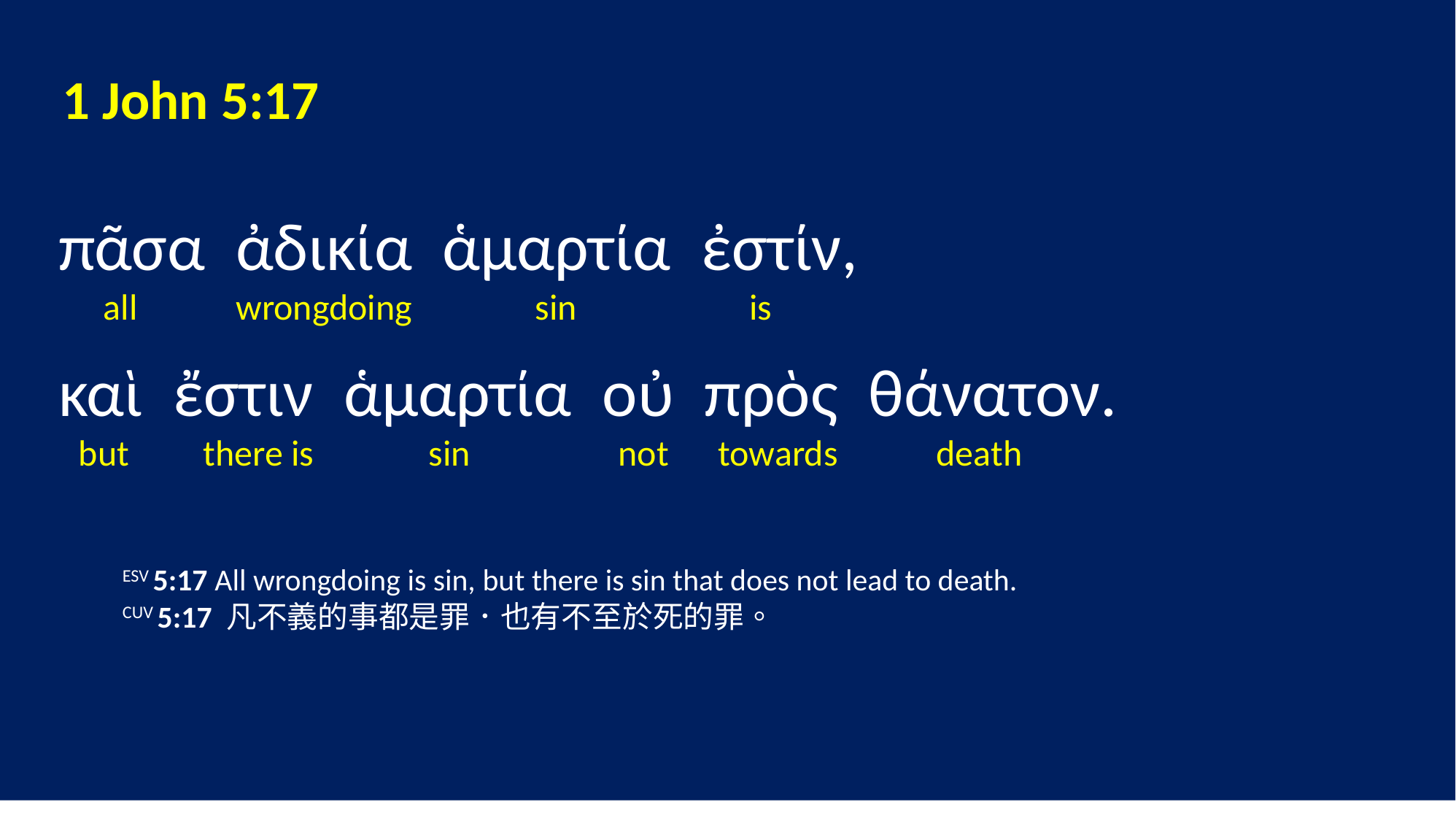

1 John 5:17

   πᾶσα  ἀδικία  ἁμαρτία  ἐστίν,
           all            wrongdoing               sin                     is

   καὶ  ἔστιν  ἁμαρτία  οὐ  πρὸς  θάνατον.
        but         there is              sin                  not      towards            death

	ESV 5:17 All wrongdoing is sin, but there is sin that does not lead to death.
	CUV 5:17 凡不義的事都是罪．也有不至於死的罪。